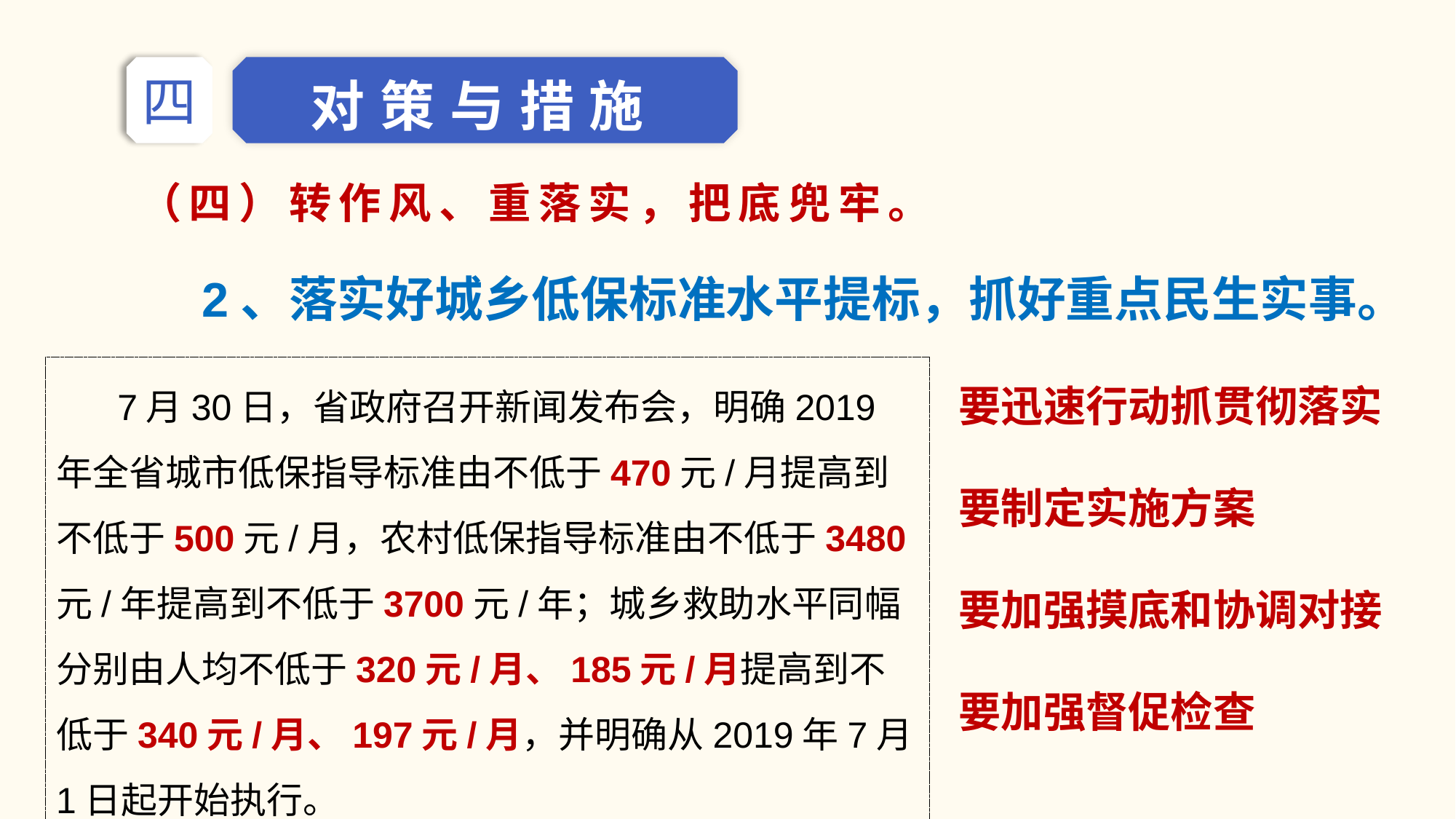

对策与措施

四
（四）转作风、重落实，把底兜牢。
2、落实好城乡低保标准水平提标，抓好重点民生实事。
要迅速行动抓贯彻落实
要制定实施方案
要加强摸底和协调对接
要加强督促检查
      7月30日，省政府召开新闻发布会，明确2019年全省城市低保指导标准由不低于470元/月提高到不低于500元/月，农村低保指导标准由不低于3480元/年提高到不低于3700元/年；城乡救助水平同幅分别由人均不低于320元/月、185元/月提高到不低于340元/月、197元/月，并明确从2019年7月1日起开始执行。